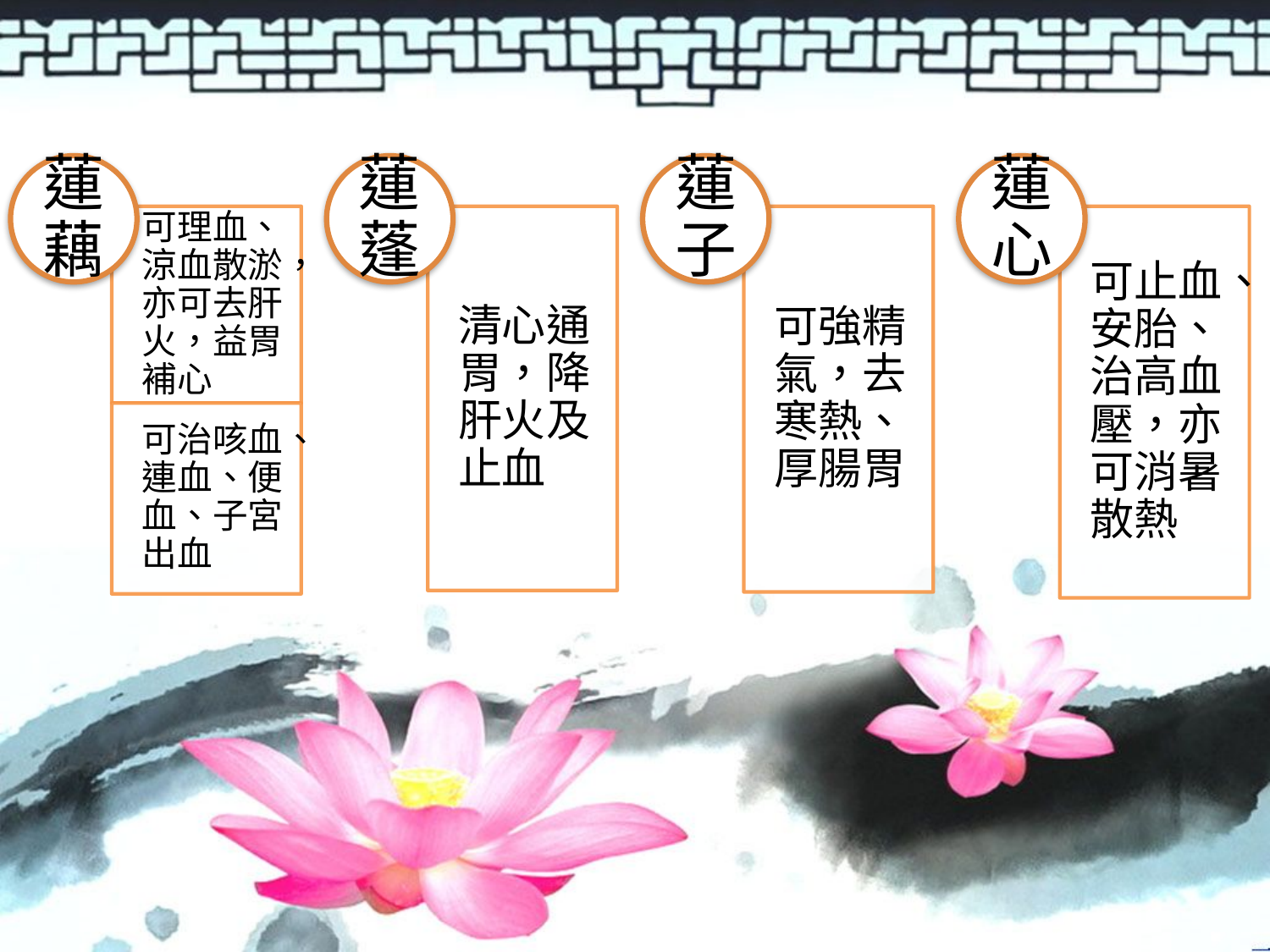

可理血、涼血散淤，亦可去肝火，益胃補心
可治咳血、連血、便血、子宮出血
蓮藕
清心通胃，降肝火及止血
蓮蓬
可強精氣，去寒熱、厚腸胃
蓮子
可止血、安胎、治高血壓，亦可消暑散熱
蓮心